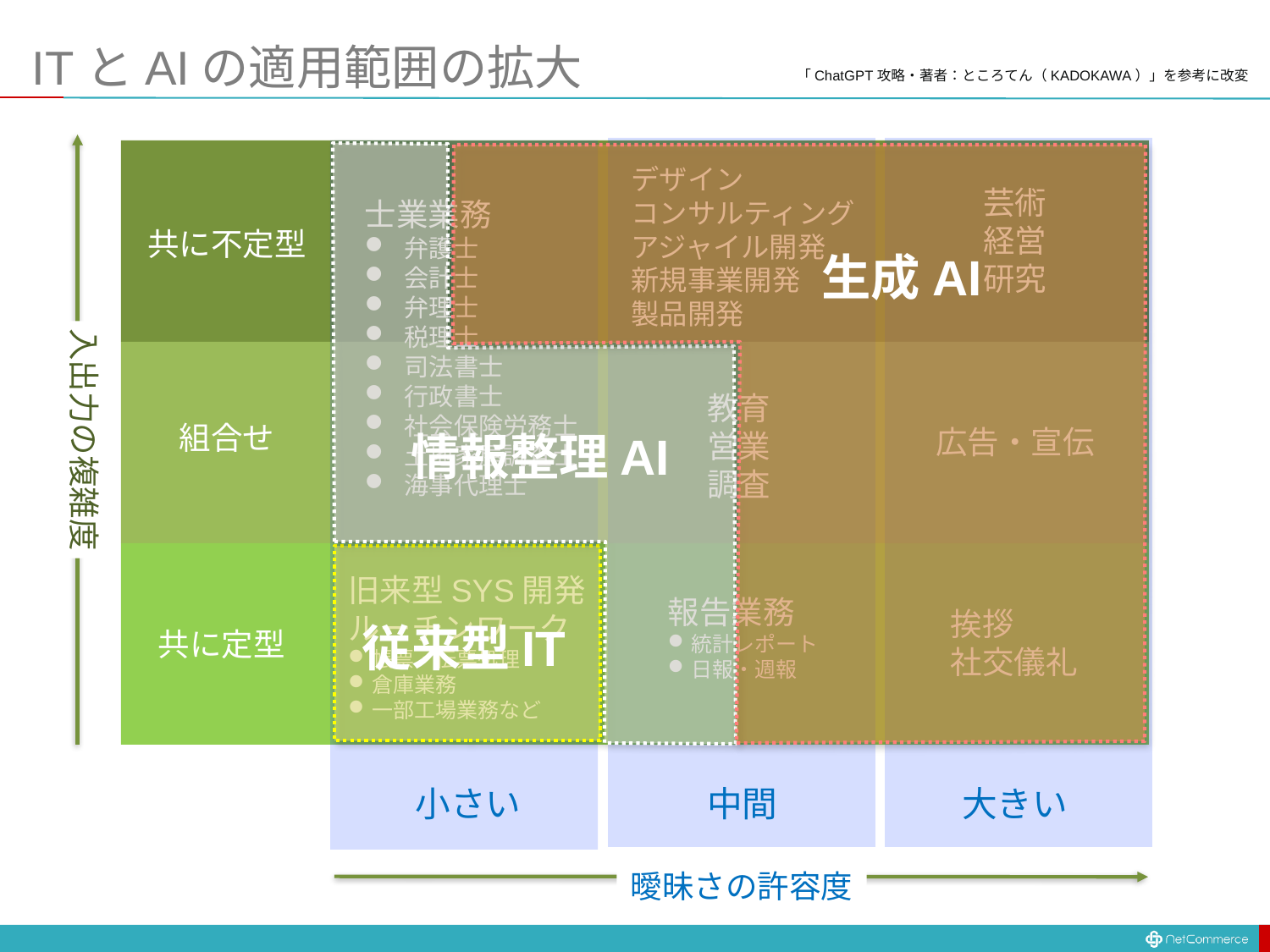

# ITとAIの適用範囲の拡大
「ChatGPT攻略・著者：ところてん（KADOKAWA）」を参考に改変

情報整理AI

生成AI
デザイン
コンサルティング
アジャイル開発
新規事業開発
製品開発
芸術
経営
研究
士業業務
弁護士
会計士
弁理士
税理士
司法書士
行政書士
社会保険労務士
土地家屋調査士
海事代理士
共に不定型
入出力の複雑度

教育
営業
調査
組合せ
広告・宣伝

従来型IT
旧来型SYS開発
ルーチンワーク
帳票・伝票処理
倉庫業務
一部工場業務など
報告業務
統計レポート
日報・週報
挨拶
社交儀礼
共に定型
小さい
中間
大きい
曖昧さの許容度